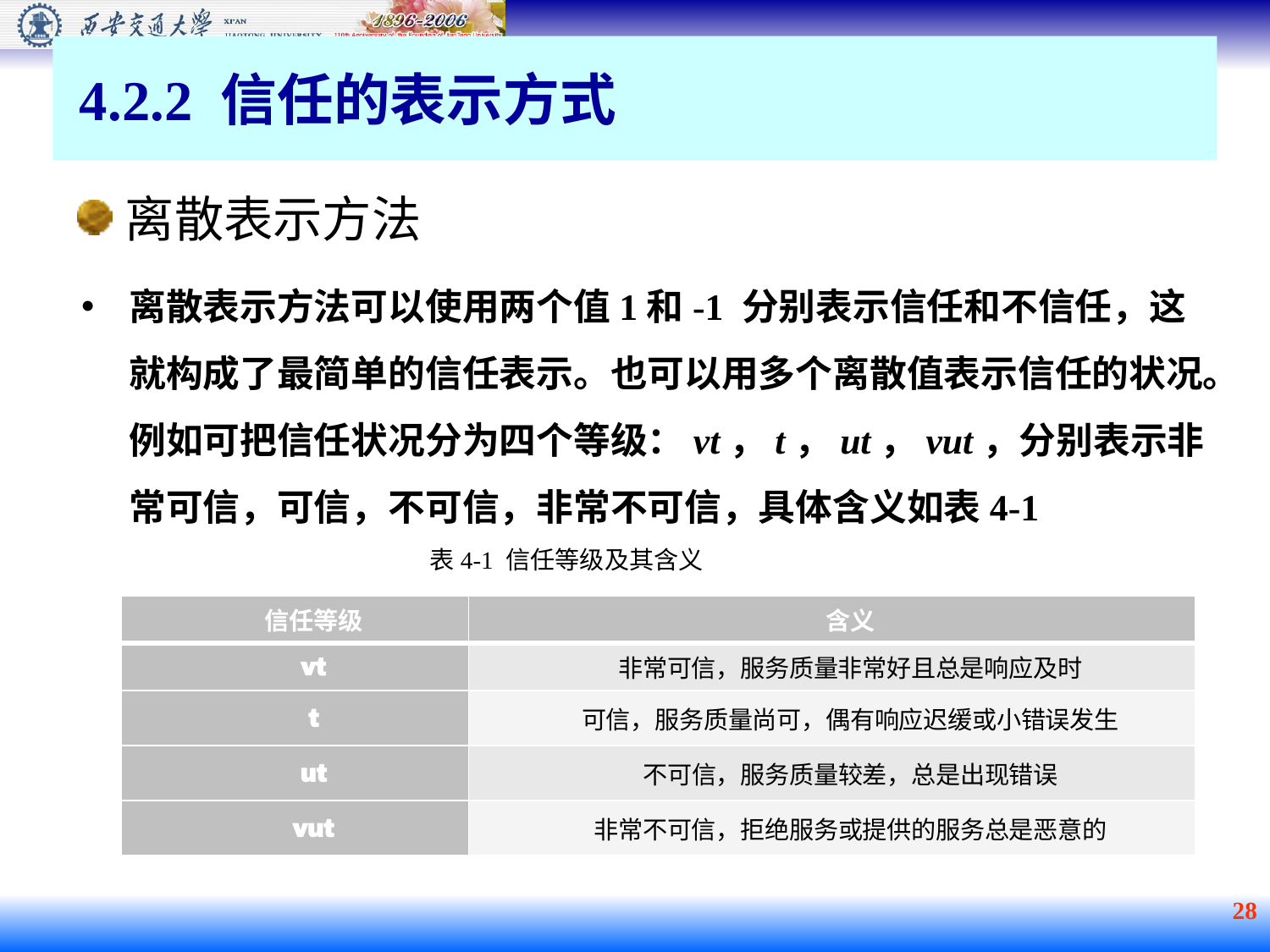

4.2.2 信任的表示方式
离散表示方法
离散表示方法可以使用两个值1和-1 分别表示信任和不信任，这就构成了最简单的信任表示。也可以用多个离散值表示信任的状况。例如可把信任状况分为四个等级：vt，t，ut，vut，分别表示非常可信，可信，不可信，非常不可信，具体含义如表4-1
表4-1 信任等级及其含义
| 信任等级 | 含义 |
| --- | --- |
| vt | 非常可信，服务质量非常好且总是响应及时 |
| t | 可信，服务质量尚可，偶有响应迟缓或小错误发生 |
| ut | 不可信，服务质量较差，总是出现错误 |
| vut | 非常不可信，拒绝服务或提供的服务总是恶意的 |
 28